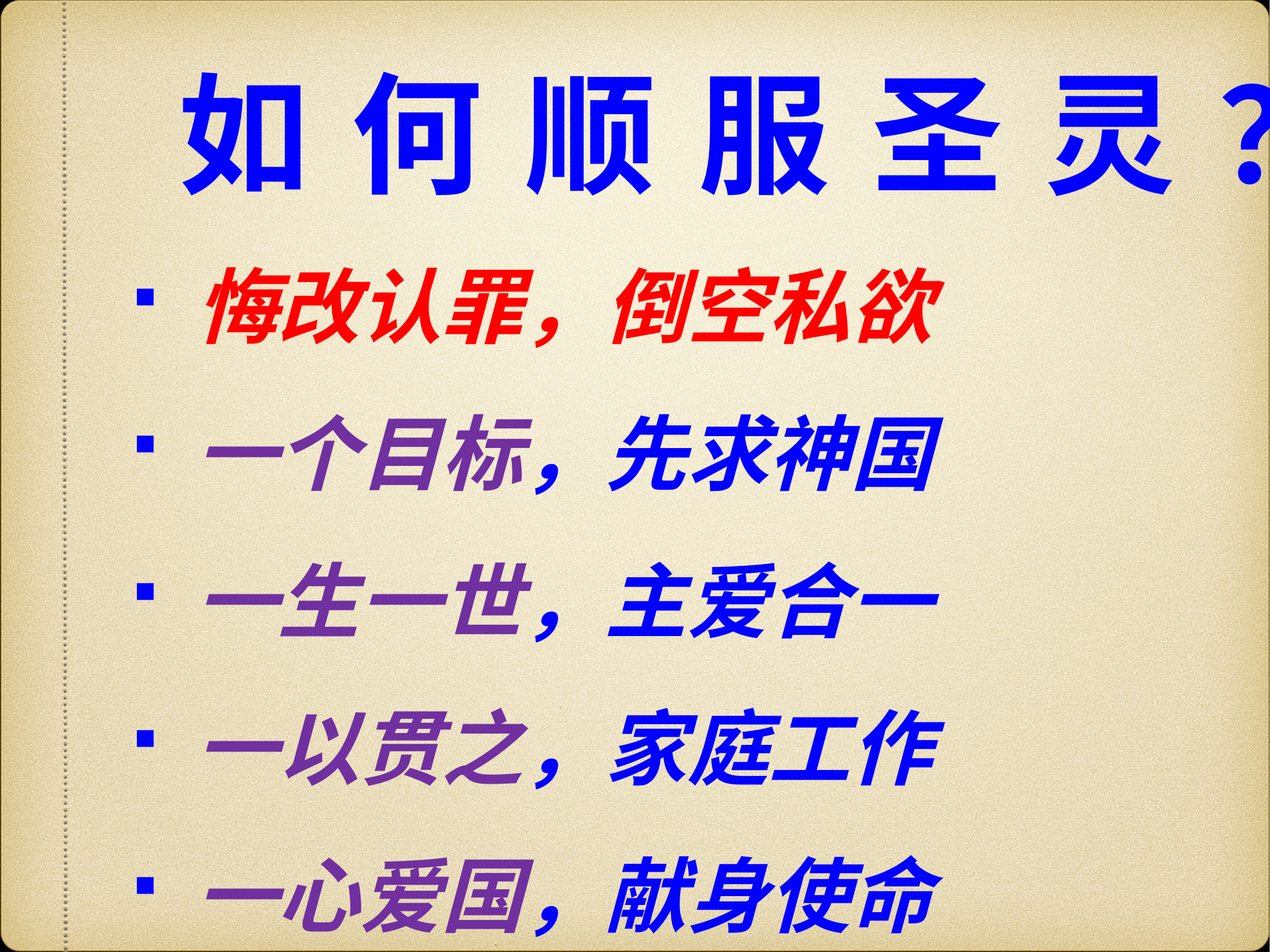

如何顺服圣灵？
悔改认罪，倒空私欲
一个目标，先求神国
一生一世，主爱合一
一以贯之，家庭工作
一心爱国，献身使命